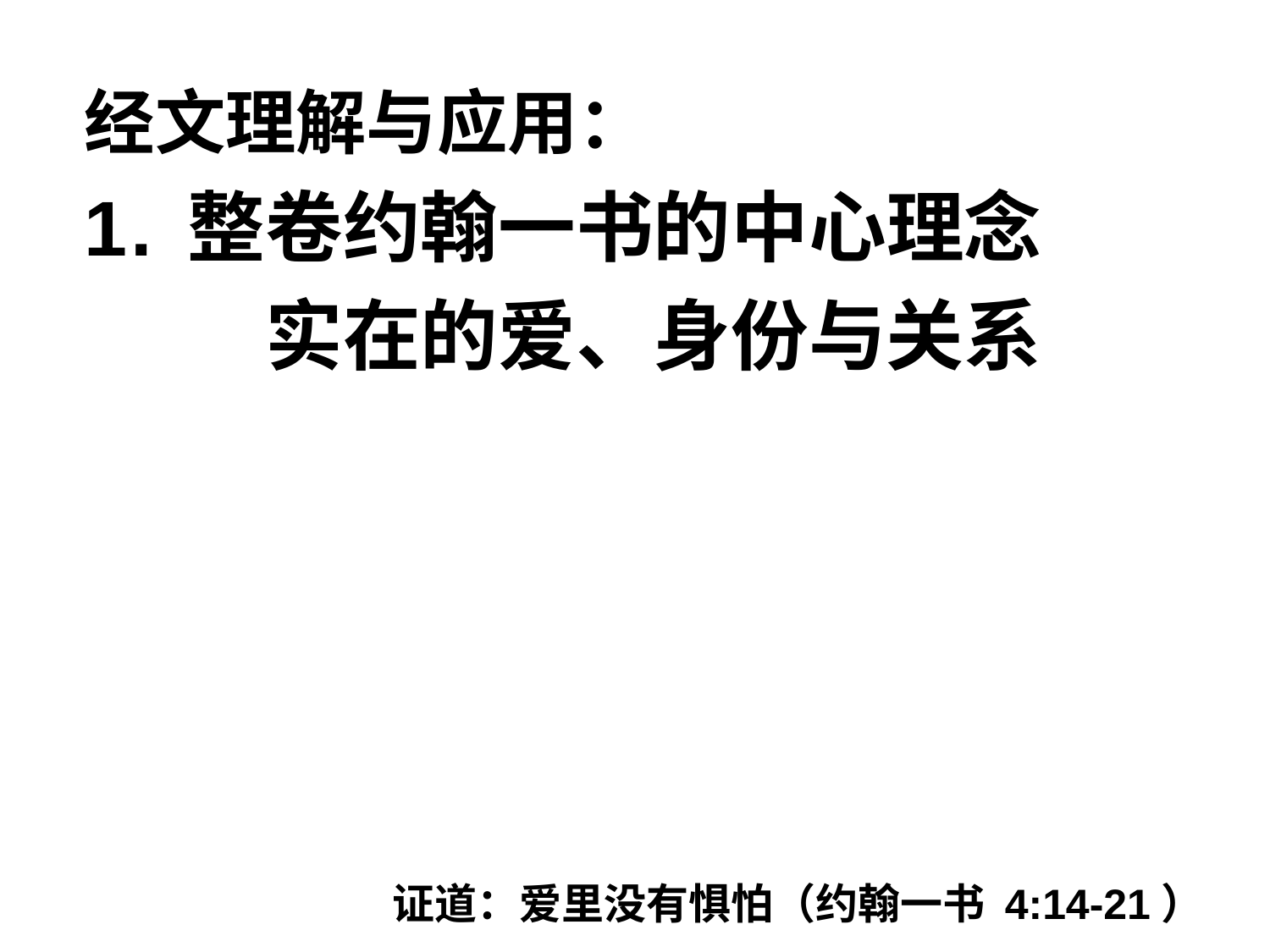

经文理解与应用：
整卷约翰一书的中心理念
	  实在的爱、身份与关系
# 证道：爱里没有惧怕（约翰一书 4:14-21）